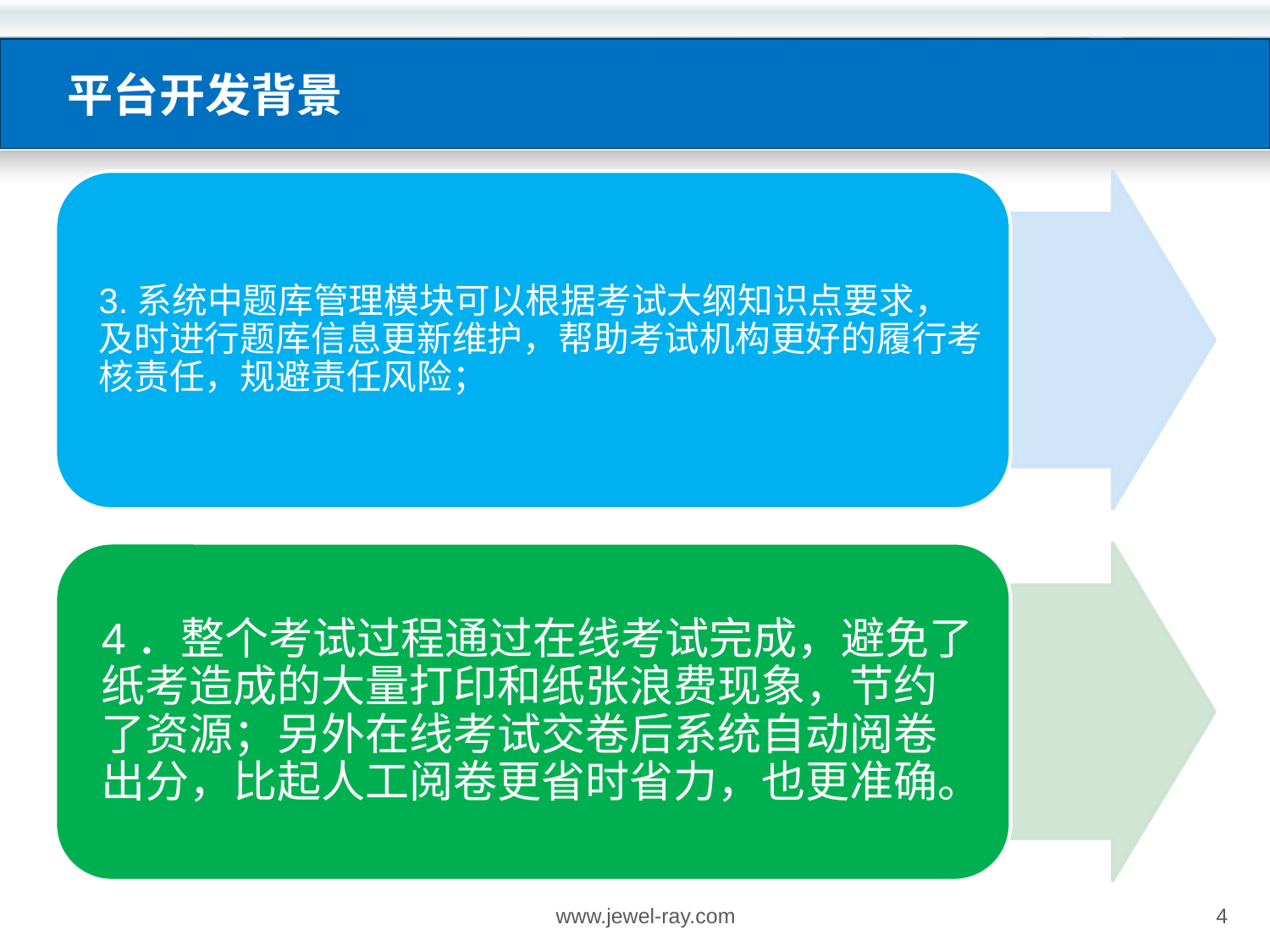

# 平台开发背景
3.系统中题库管理模块可以根据考试大纲知识点要求，及时进行题库信息更新维护，帮助考试机构更好的履行考核责任，规避责任风险；
4．整个考试过程通过在线考试完成，避免了纸考造成的大量打印和纸张浪费现象，节约了资源；另外在线考试交卷后系统自动阅卷出分，比起人工阅卷更省时省力，也更准确。